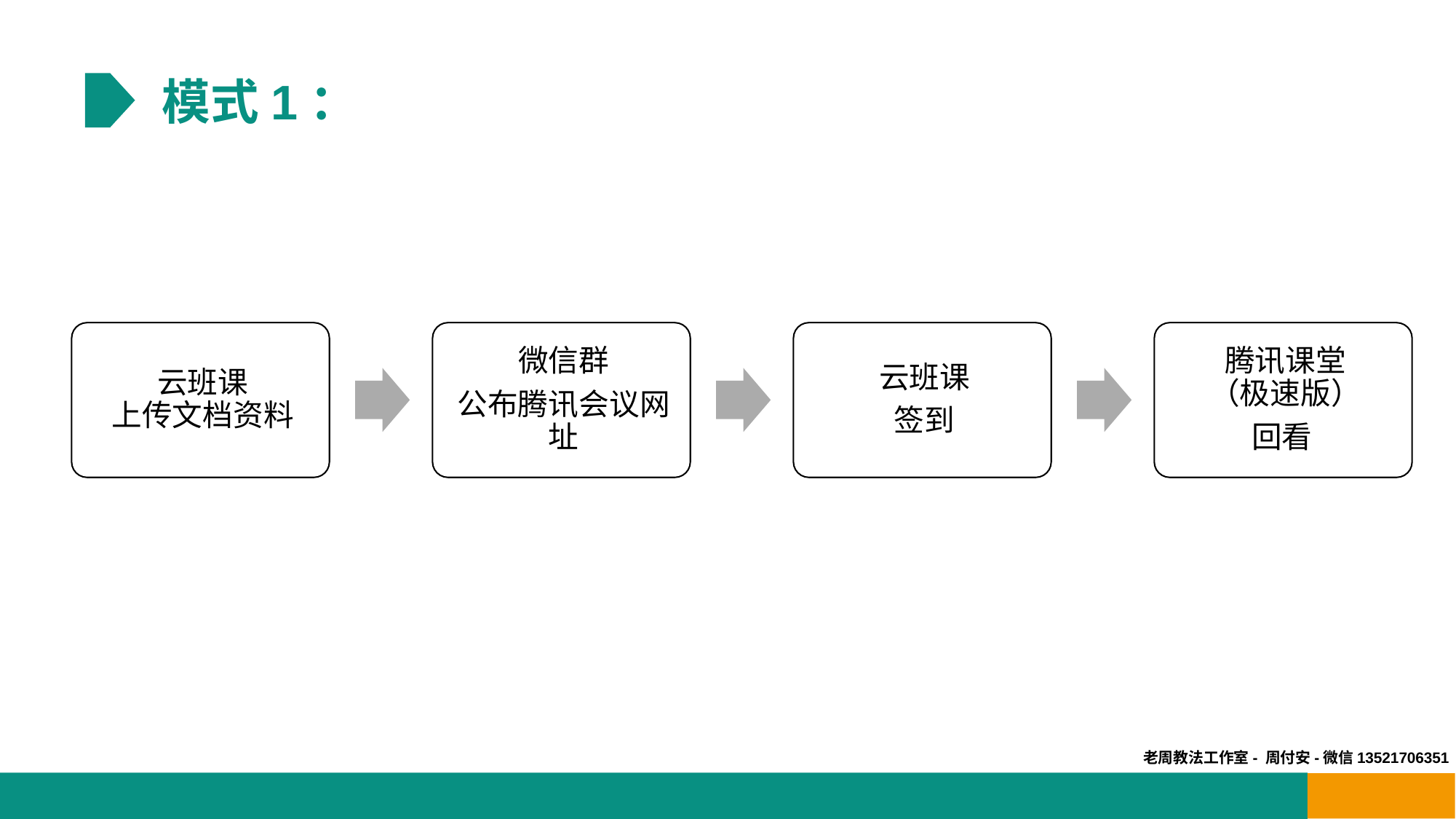

模式1：
云班课
上传文档资料

微信群
公布腾讯会议网址

云班课
签到

腾讯课堂
（极速版）
回看
云班课
上传微课